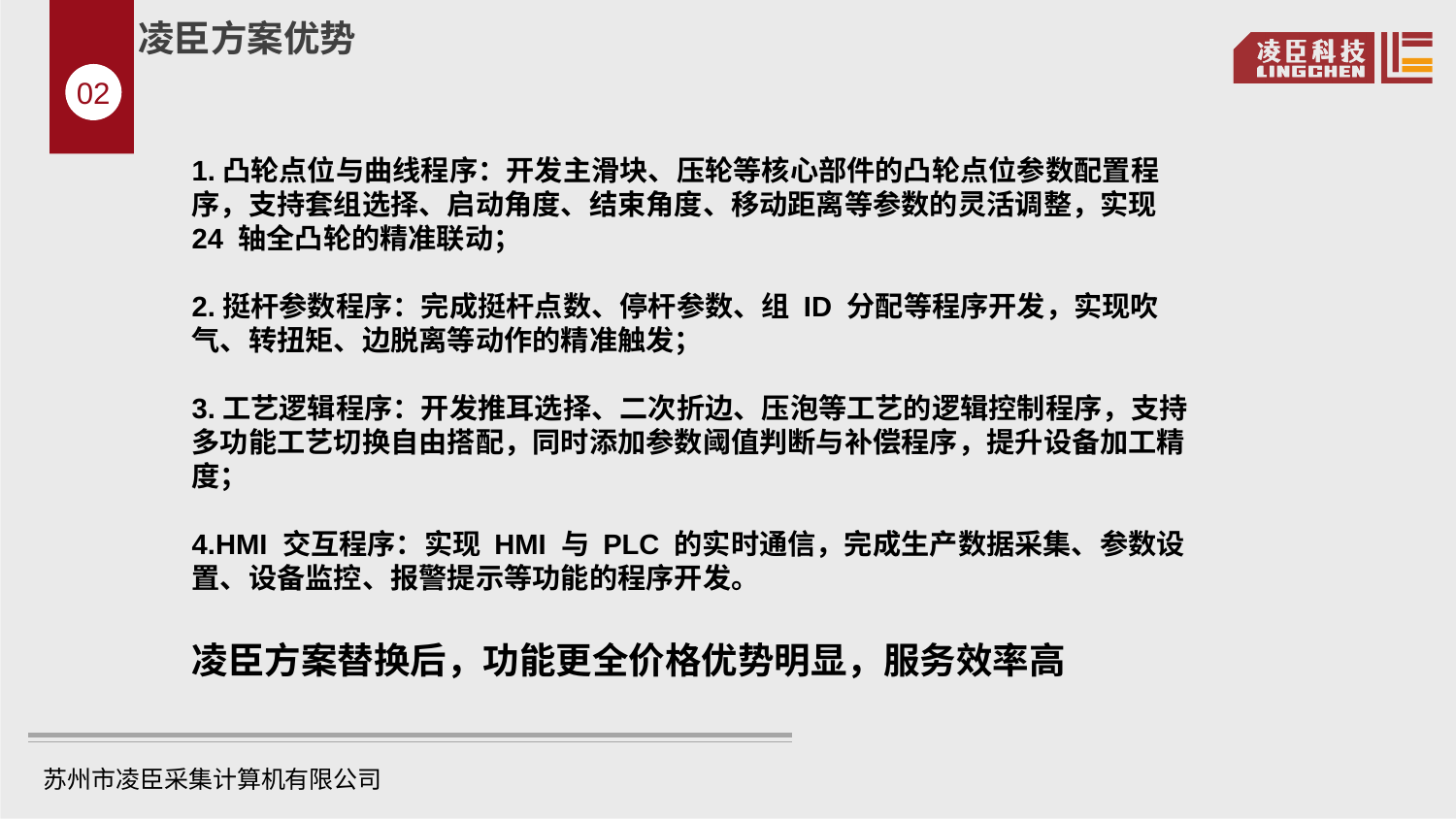

凌臣方案优势
02
1.凸轮点位与曲线程序：开发主滑块、压轮等核心部件的凸轮点位参数配置程序，支持套组选择、启动角度、结束角度、移动距离等参数的灵活调整，实现 24 轴全凸轮的精准联动；

2.挺杆参数程序：完成挺杆点数、停杆参数、组 ID 分配等程序开发，实现吹气、转扭矩、边脱离等动作的精准触发；

3.工艺逻辑程序：开发推耳选择、二次折边、压泡等工艺的逻辑控制程序，支持多功能工艺切换自由搭配，同时添加参数阈值判断与补偿程序，提升设备加工精度；

4.HMI 交互程序：实现 HMI 与 PLC 的实时通信，完成生产数据采集、参数设置、设备监控、报警提示等功能的程序开发。

凌臣方案替换后，功能更全价格优势明显，服务效率高